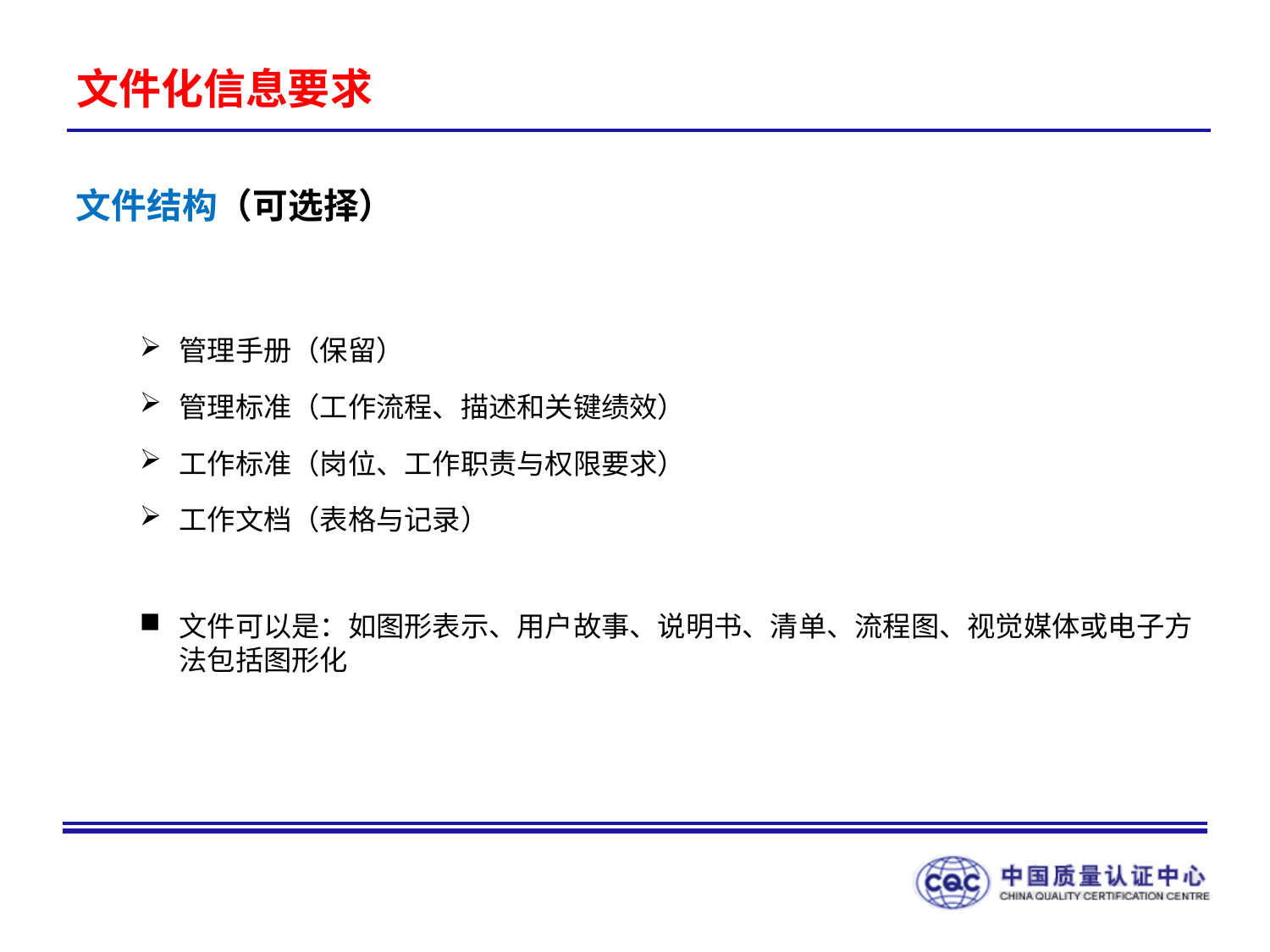

# 文件化信息要求
文件结构（可选择）

管理手册（保留）
管理标准（工作流程、描述和关键绩效）
工作标准（岗位、工作职责与权限要求）
工作文档（表格与记录）

文件可以是：如图形表示、用户故事、说明书、清单、流程图、视觉媒体或电子方法包括图形化